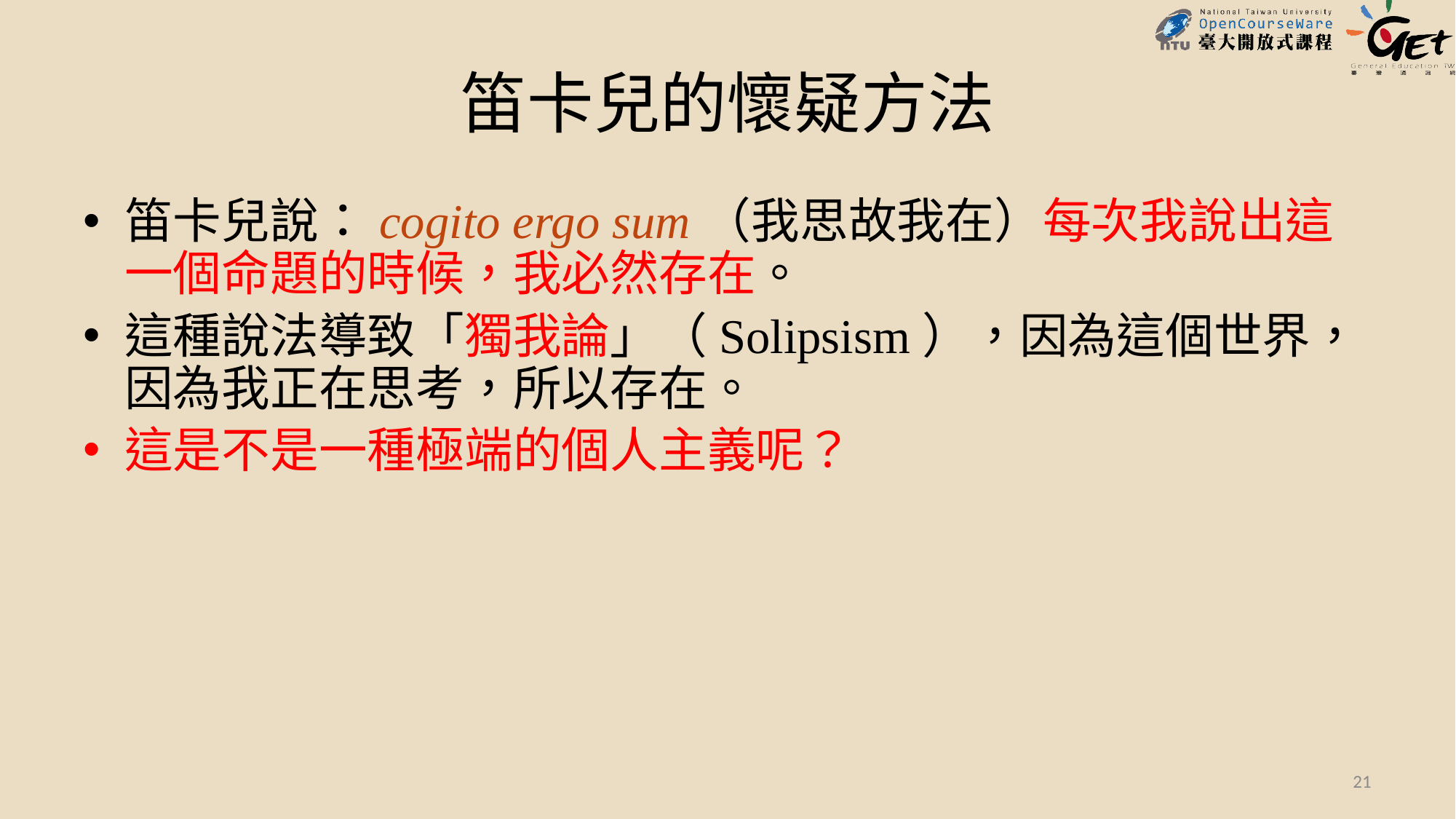

# 笛卡兒的懷疑方法
笛卡兒說：cogito ergo sum（我思故我在）每次我說出這一個命題的時候，我必然存在。
這種說法導致「獨我論」（Solipsism），因為這個世界，因為我正在思考，所以存在。
這是不是一種極端的個人主義呢？
21